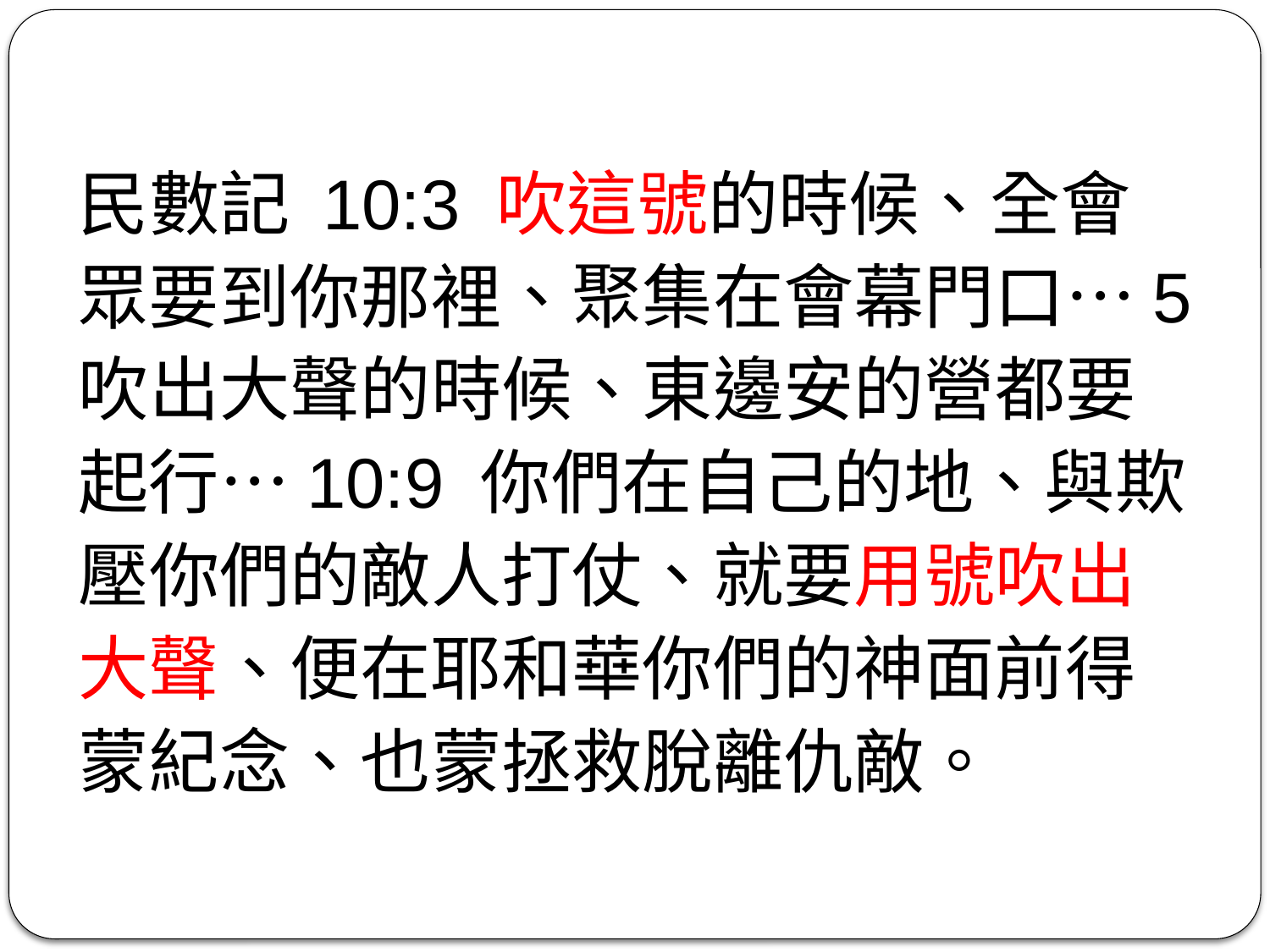

民數記 10:3 吹這號的時候、全會眾要到你那裡、聚集在會幕門口…5 吹出大聲的時候、東邊安的營都要起行…10:9 你們在自己的地、與欺壓你們的敵人打仗、就要用號吹出大聲、便在耶和華你們的神面前得蒙紀念、也蒙拯救脫離仇敵。